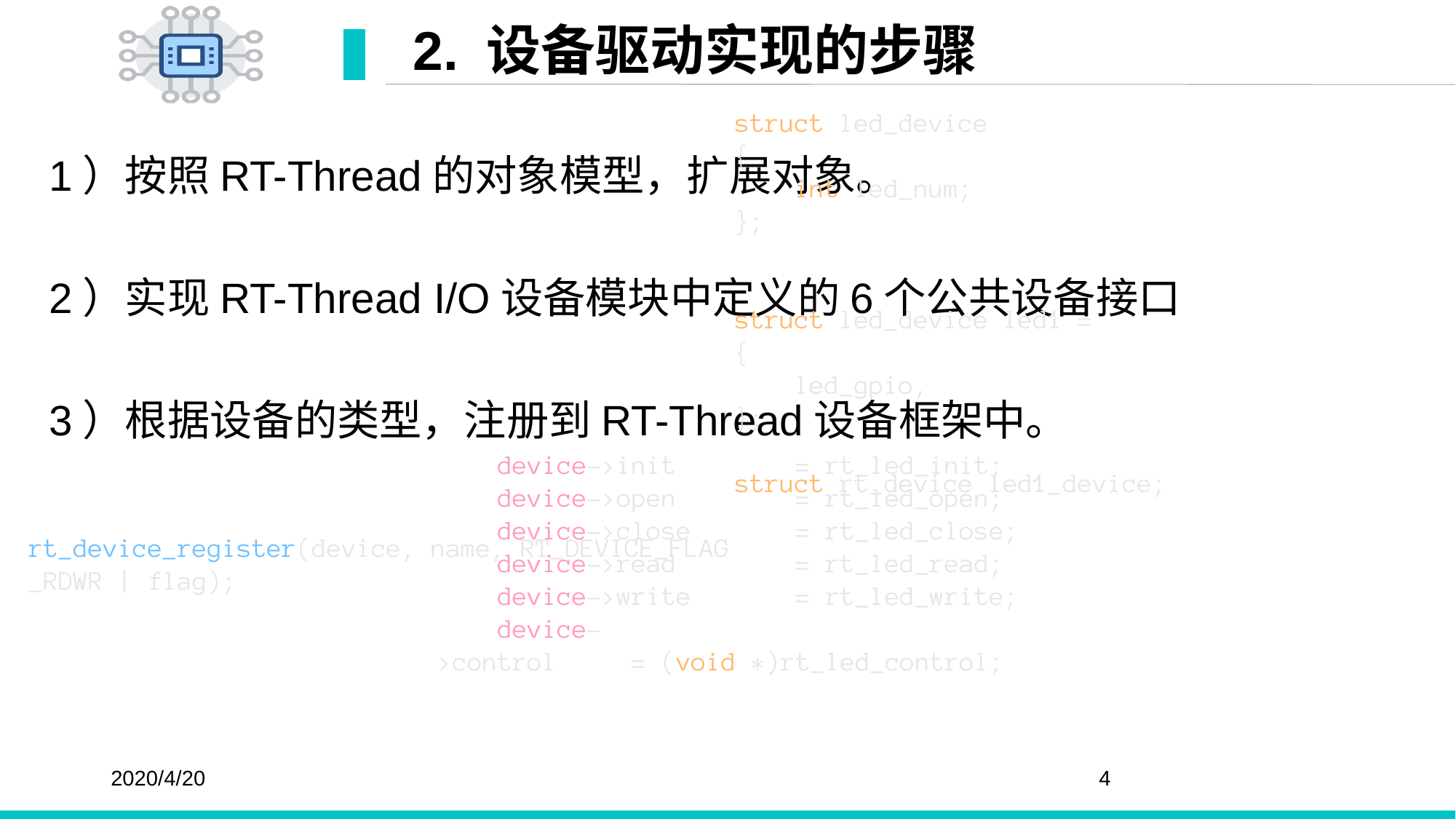

# 2. 设备驱动实现的步骤
struct led_device
{
    int led_num;
};
struct led_device led1 =
{
    led_gpio,
};
struct rt_device led1_device;

1）按照RT-Thread的对象模型，扩展对象。

2）实现RT-Thread I/O设备模块中定义的6个公共设备接口

3）根据设备的类型，注册到RT-Thread设备框架中。
    device->init        = rt_led_init;
    device->open        = rt_led_open;
    device->close       = rt_led_close;
    device->read        = rt_led_read;
    device->write       = rt_led_write;
    device->control     = (void *)rt_led_control;
rt_device_register(device, name, RT_DEVICE_FLAG_RDWR | flag);
2020/4/20
4